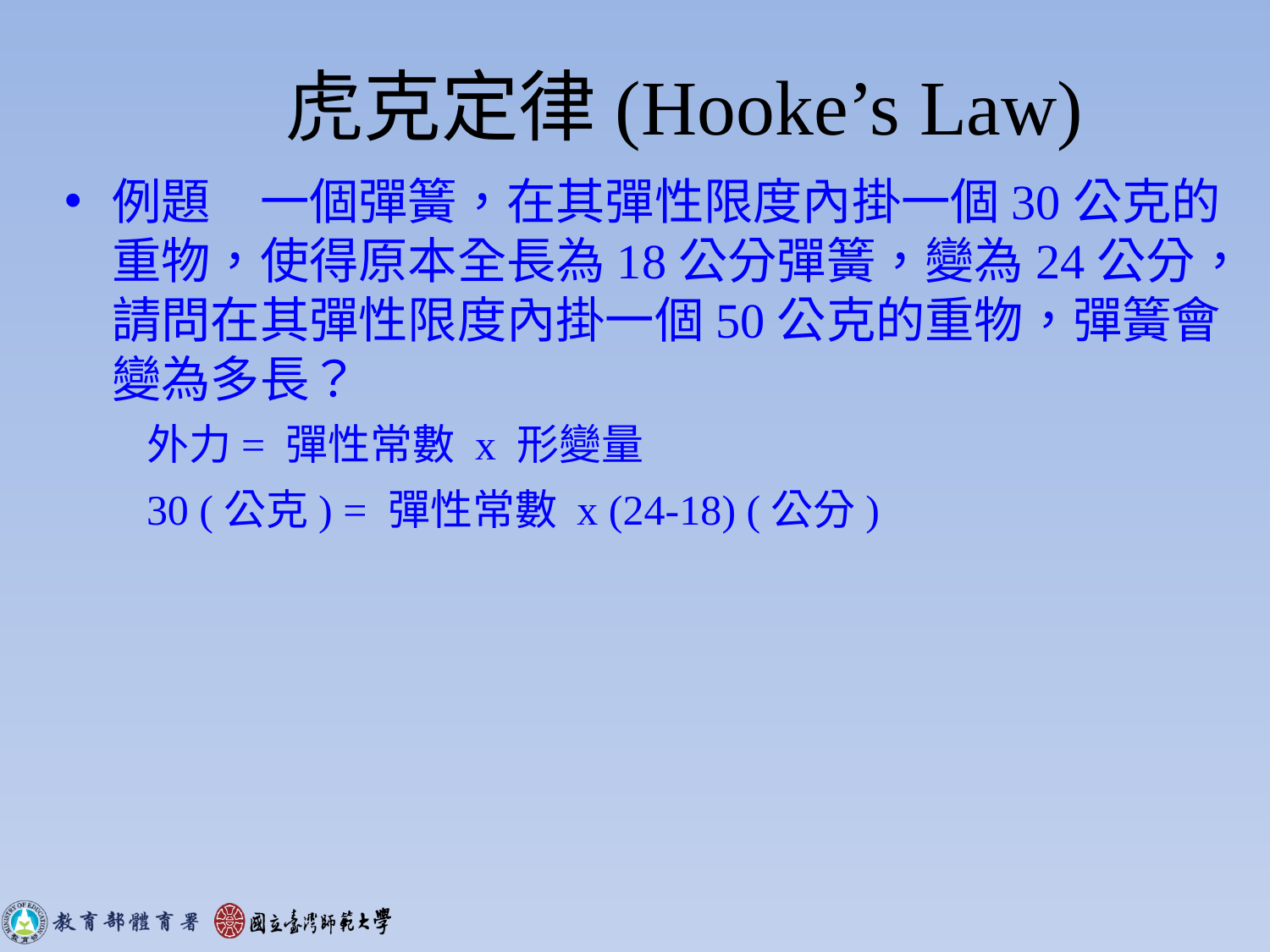

# 虎克定律(Hooke’s Law)
例題　一個彈簧，在其彈性限度內掛一個30公克的重物，使得原本全長為18公分彈簧，變為24公分，請問在其彈性限度內掛一個50公克的重物，彈簧會變為多長？
外力= 彈性常數 x 形變量
30 (公克) = 彈性常數 x (24-18) (公分)